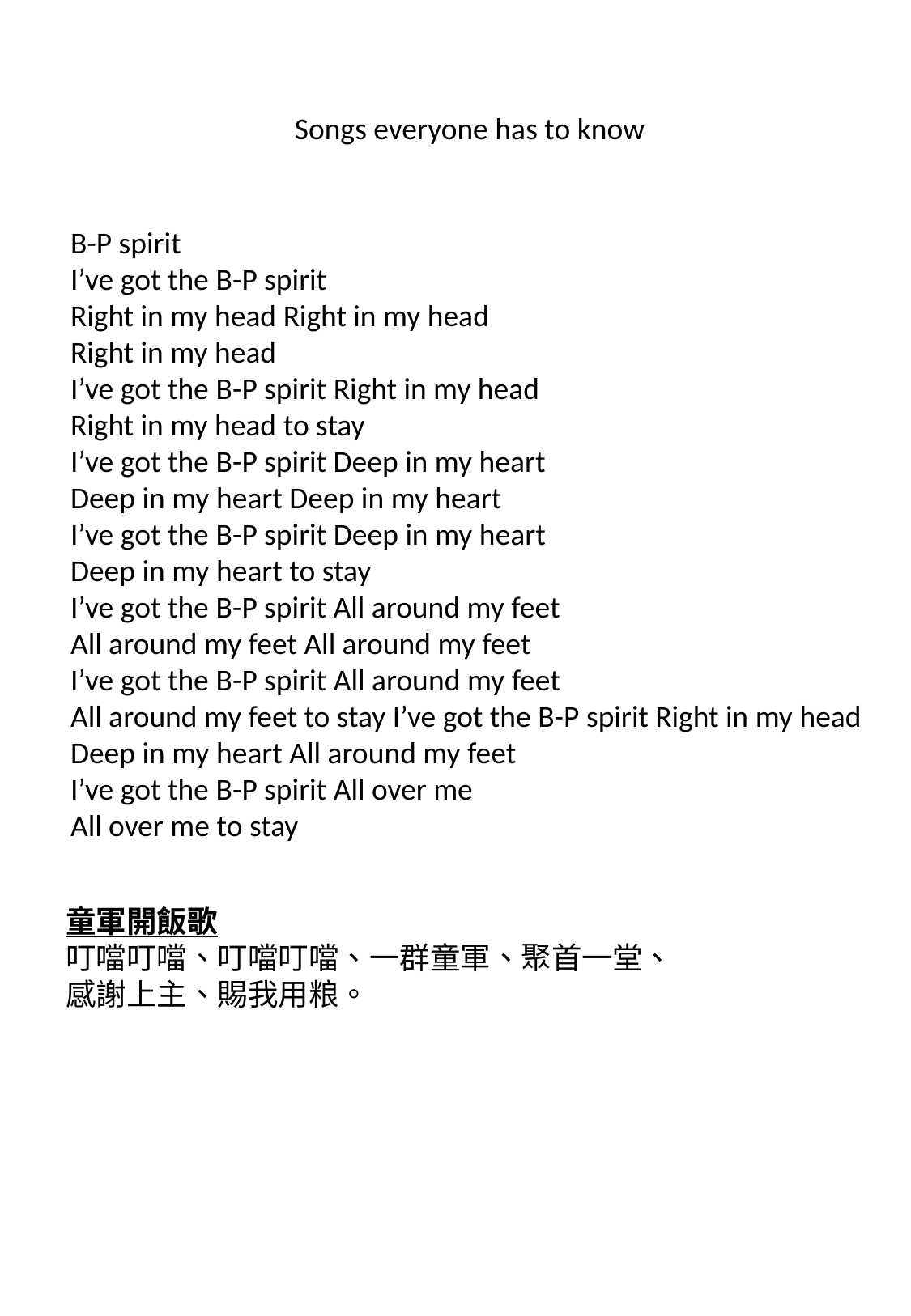

Songs everyone has to know
B-P spirit
I’ve got the B-P spirit
Right in my head Right in my head
Right in my head
I’ve got the B-P spirit Right in my head
Right in my head to stay
I’ve got the B-P spirit Deep in my heart
Deep in my heart Deep in my heart
I’ve got the B-P spirit Deep in my heart
Deep in my heart to stay
I’ve got the B-P spirit All around my feet
All around my feet All around my feet
I’ve got the B-P spirit All around my feet
All around my feet to stay I’ve got the B-P spirit Right in my head
Deep in my heart All around my feet
I’ve got the B-P spirit All over me
All over me to stay
童軍開飯歌
叮噹叮噹、叮噹叮噹、一群童軍、聚首一堂、感謝上主、賜我用粮。